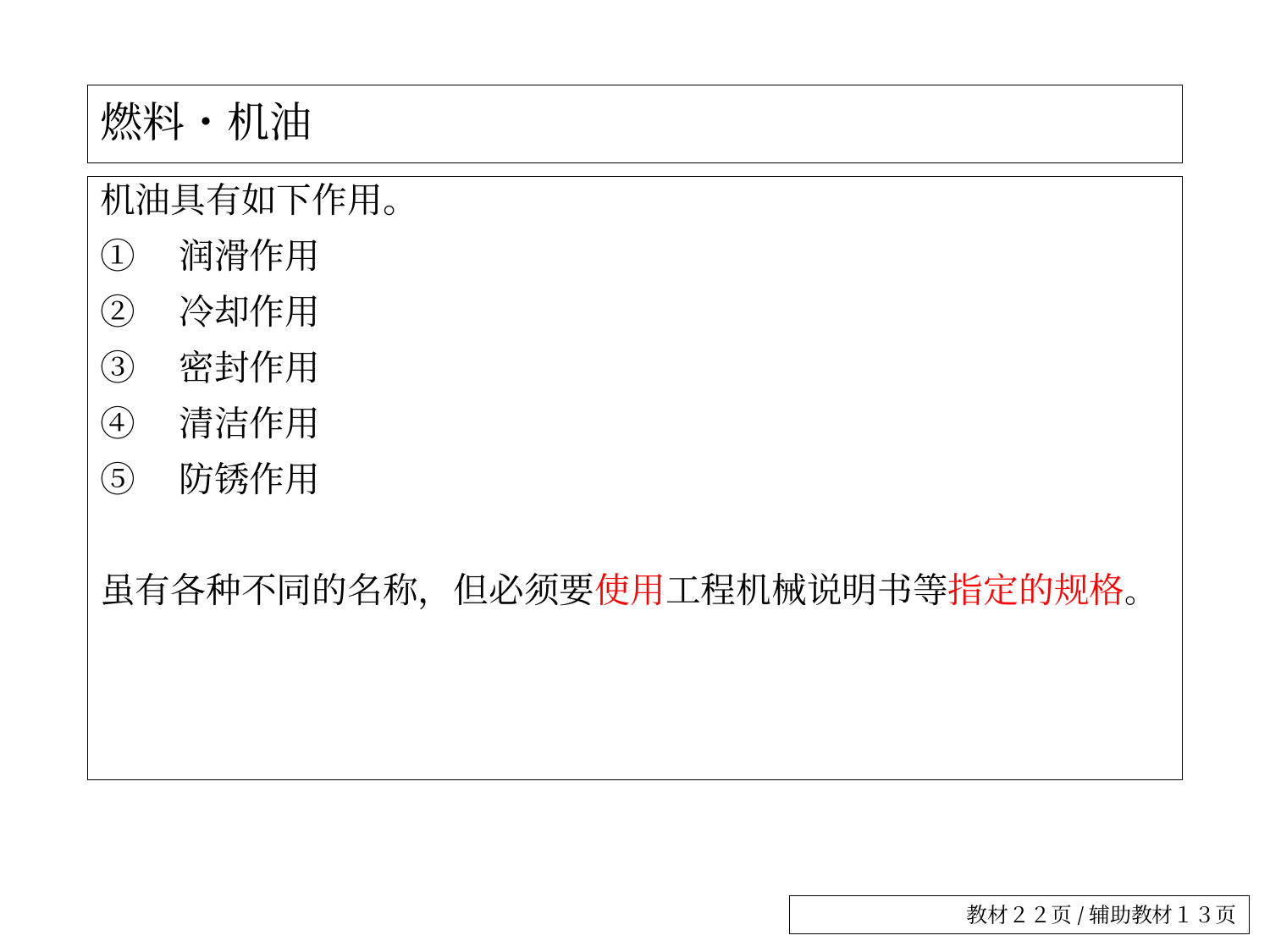

# 燃料・机油
机油具有如下作用。
①　润滑作用
②　冷却作用
③　密封作用
④　清洁作用
⑤　防锈作用

虽有各种不同的名称，但必须要使用工程机械说明书等指定的规格。

教材２２页/辅助教材１３页